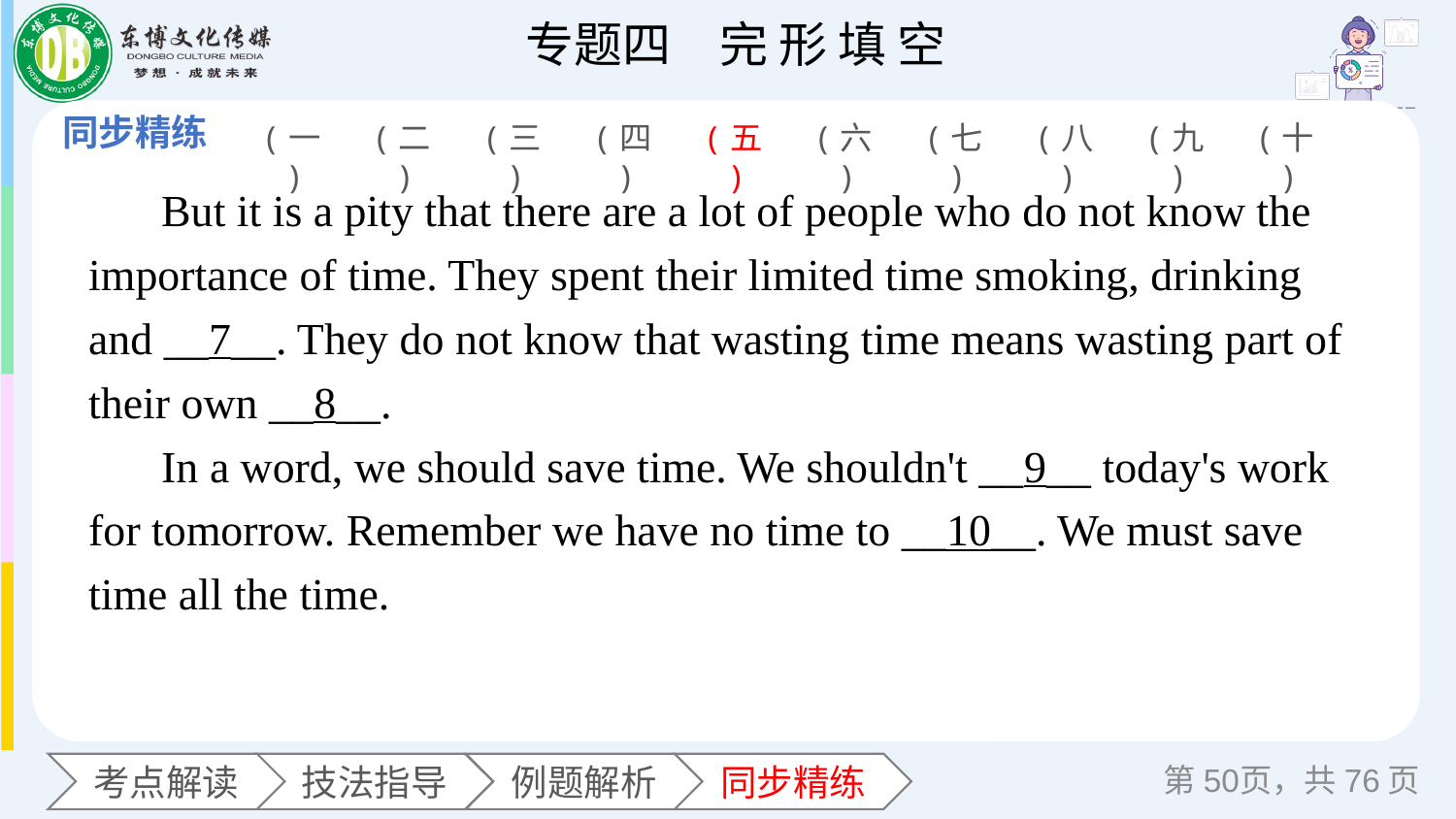

(一)
(二)
(三)
(四)
(五)
(六)
(七)
(八)
(九)
(十)
But it is a pity that there are a lot of people who do not know the importance of time. They spent their limited time smoking, drinking and __7__. They do not know that wasting time means wasting part of their own __8__.
In a word, we should save time. We shouldn't __9__ today's work for tomorrow. Remember we have no time to __10__. We must save time all the time.
第50页，共76页